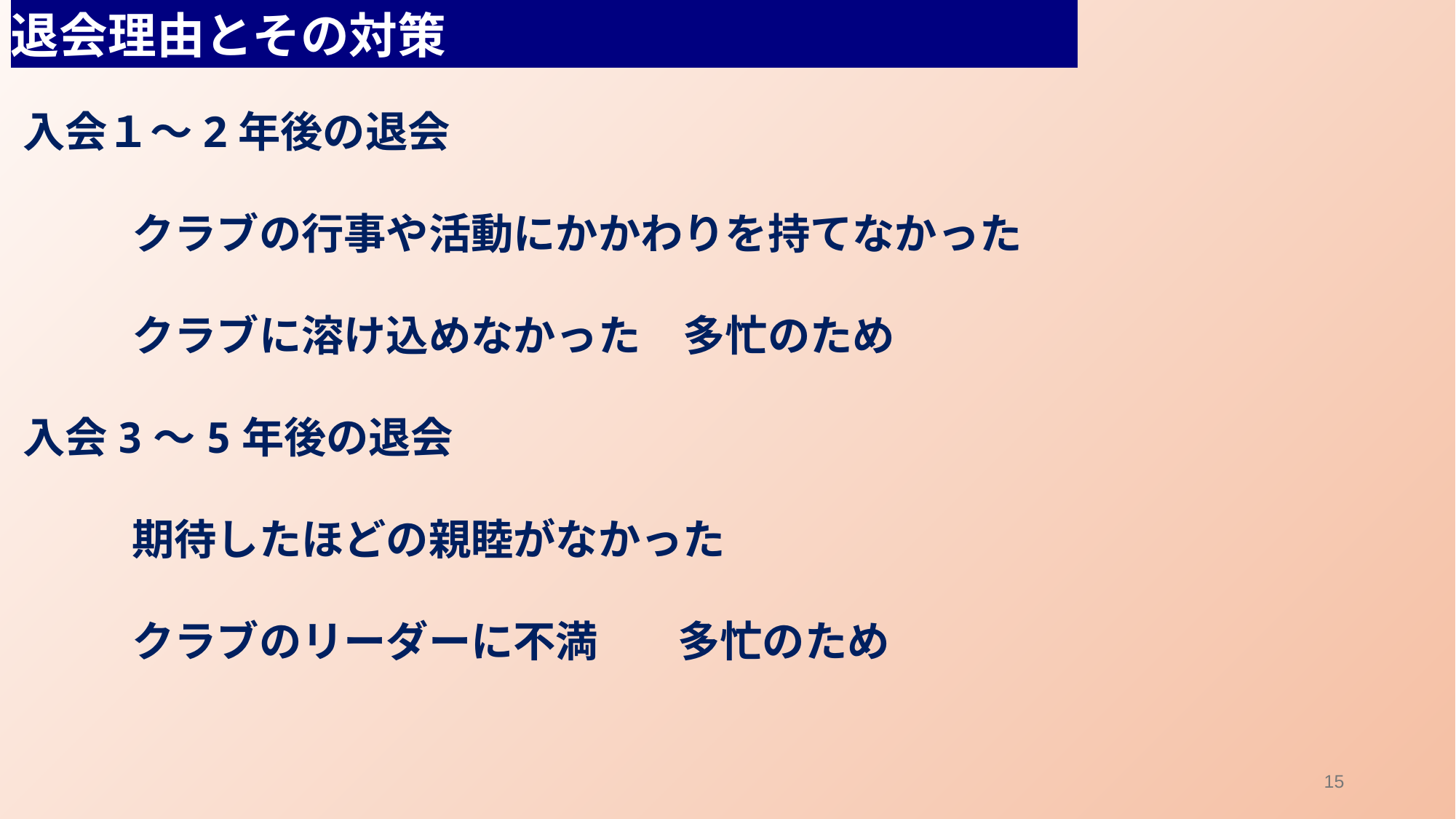

退会理由とその対策
入会１～2年後の退会

	クラブの行事や活動にかかわりを持てなかった

	クラブに溶け込めなかった　多忙のため

入会3～5年後の退会

	期待したほどの親睦がなかった

　	クラブのリーダーに不満	多忙のため

15